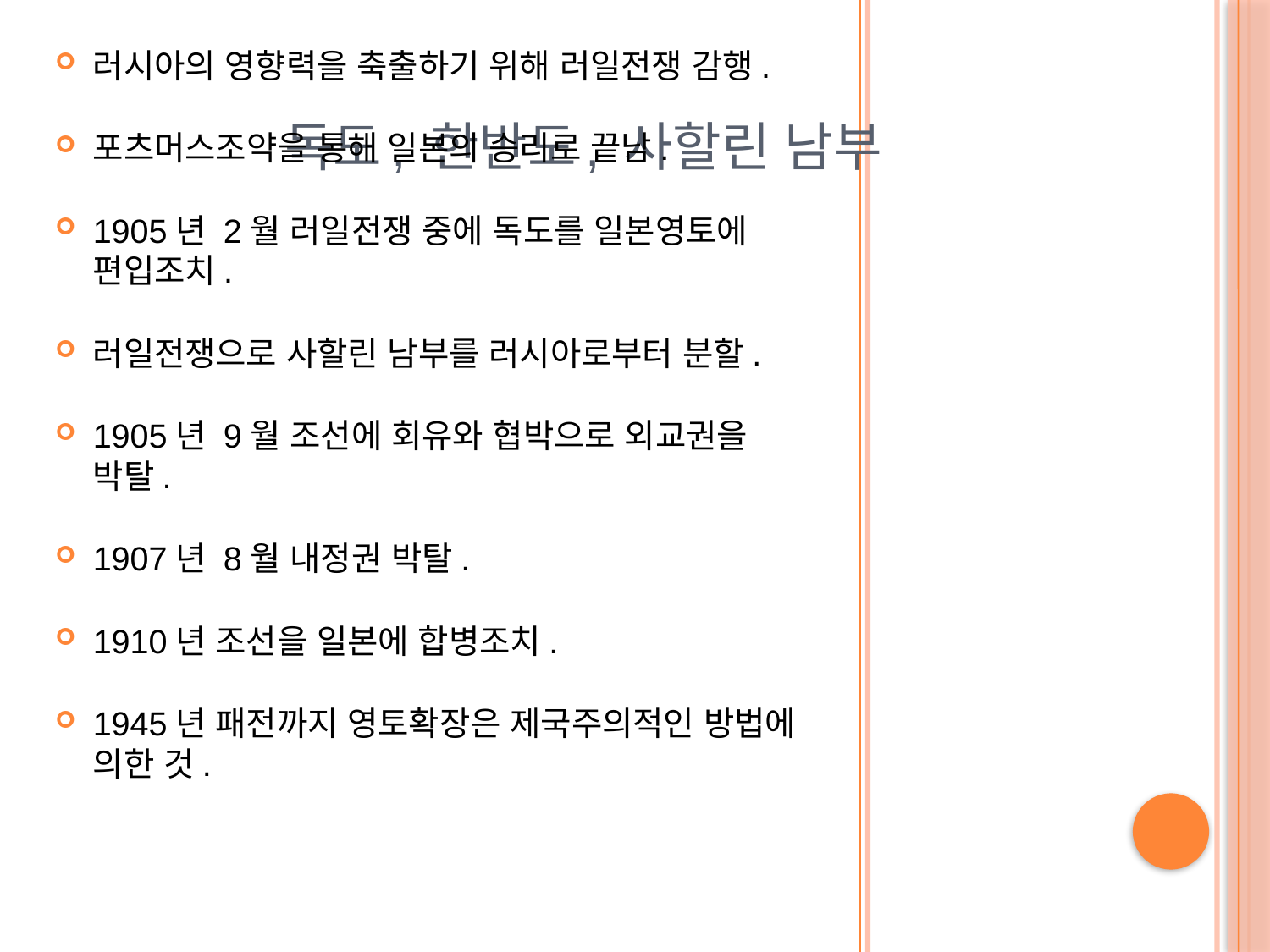

러시아의 영향력을 축출하기 위해 러일전쟁 감행.

포츠머스조약을 통해 일본의 승리로 끝남.

1905년 2월 러일전쟁 중에 독도를 일본영토에 편입조치.

러일전쟁으로 사할린 남부를 러시아로부터 분할.

1905년 9월 조선에 회유와 협박으로 외교권을 박탈.

1907년 8월 내정권 박탈.

1910년 조선을 일본에 합병조치.

1945년 패전까지 영토확장은 제국주의적인 방법에 의한 것.
# 독도, 한반도, 사할린 남부